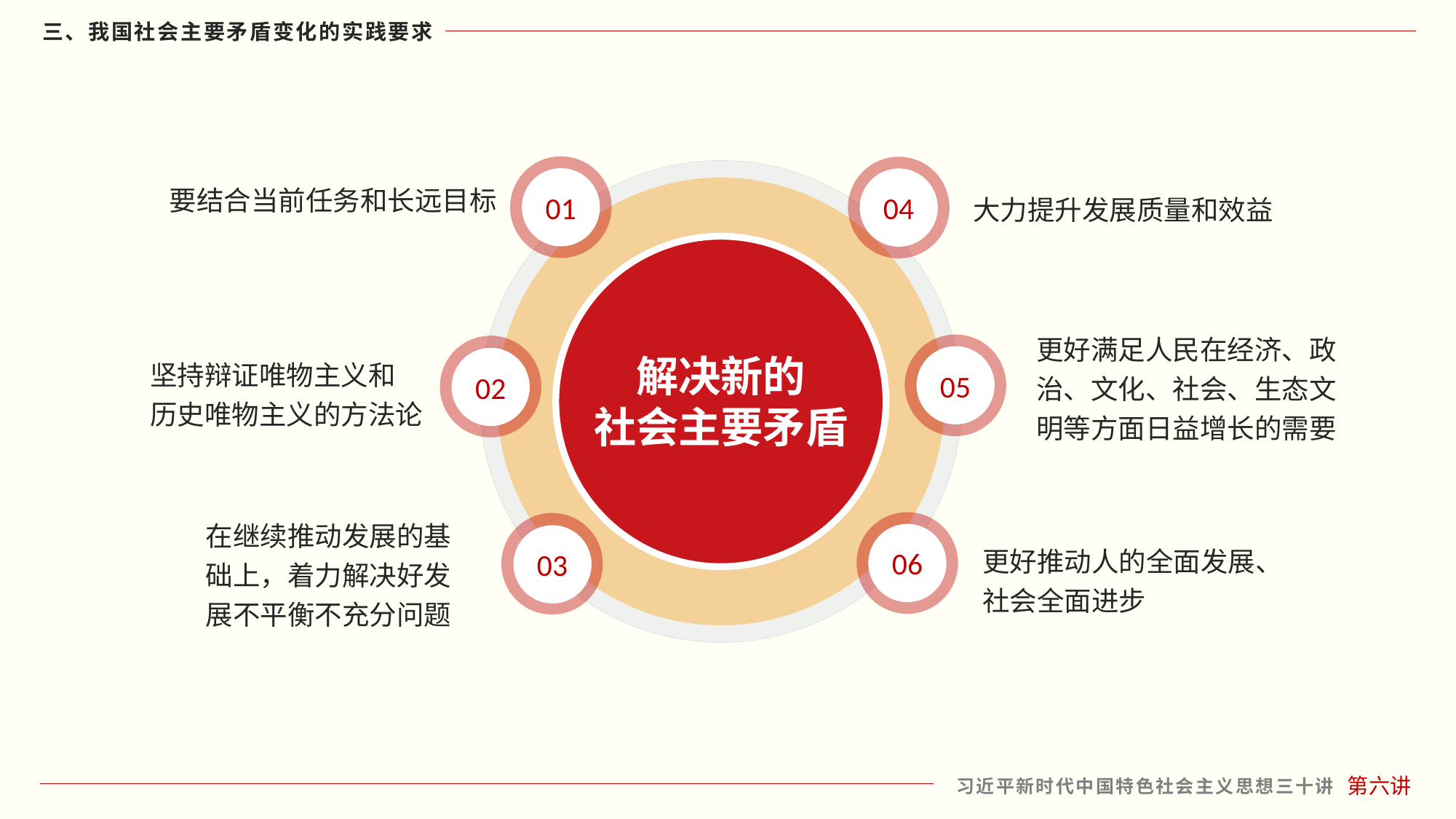

01

04

大力提升发展质量和效益
要结合当前任务和长远目标

更好满足人民在经济、政治、文化、社会、生态文明等方面日益增长的需要
坚持辩证唯物主义和
历史唯物主义的方法论

05

02
解决新的
社会主要矛盾
在继续推动发展的基础上，着力解决好发展不平衡不充分问题

06

03
更好推动人的全面发展、社会全面进步